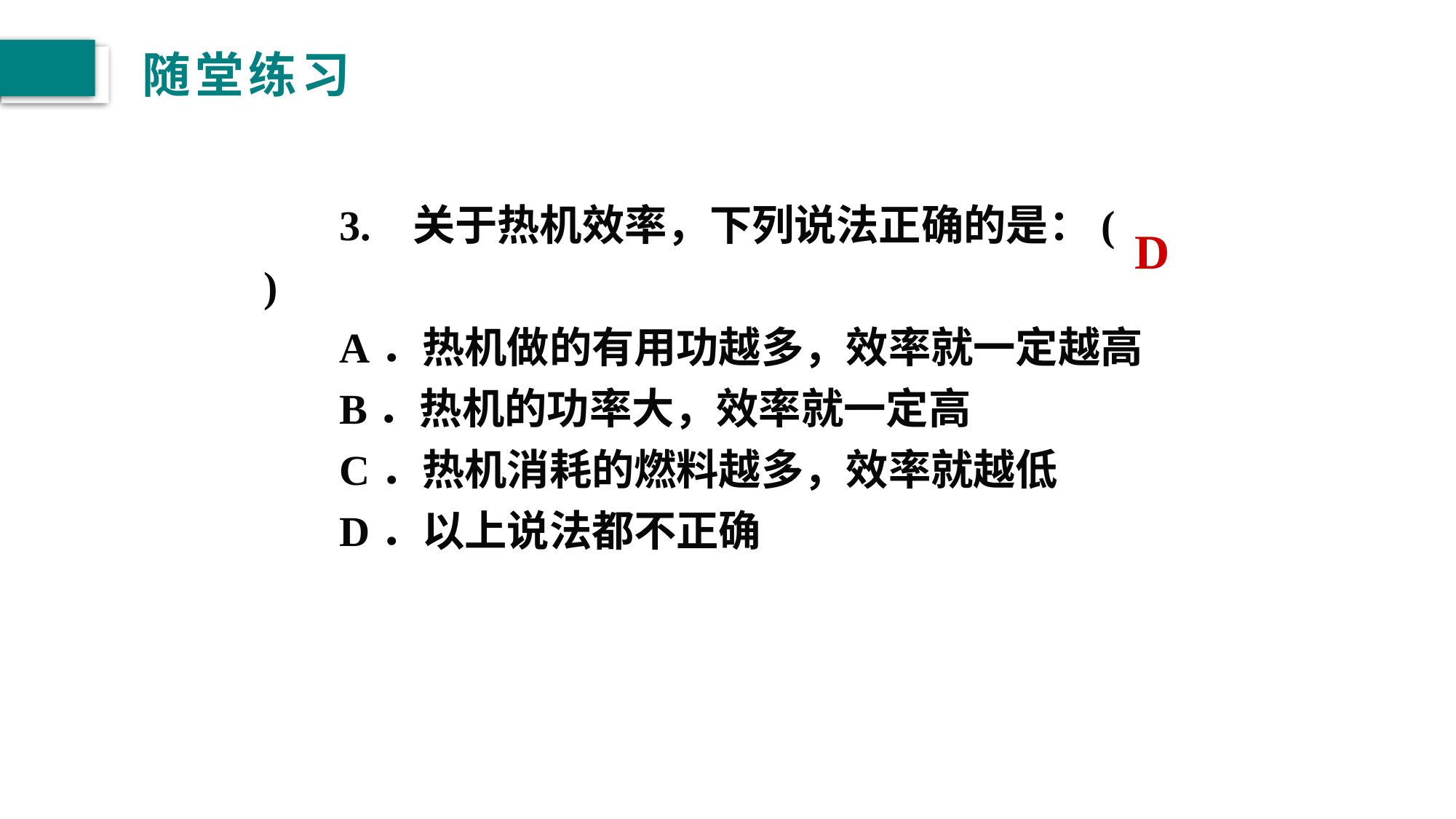

# 随堂练习
　　3.   关于热机效率，下列说法正确的是：(　　    )
　　A．热机做的有用功越多，效率就一定越高
　　B．热机的功率大，效率就一定高
　　C．热机消耗的燃料越多，效率就越低
　　D．以上说法都不正确
  D